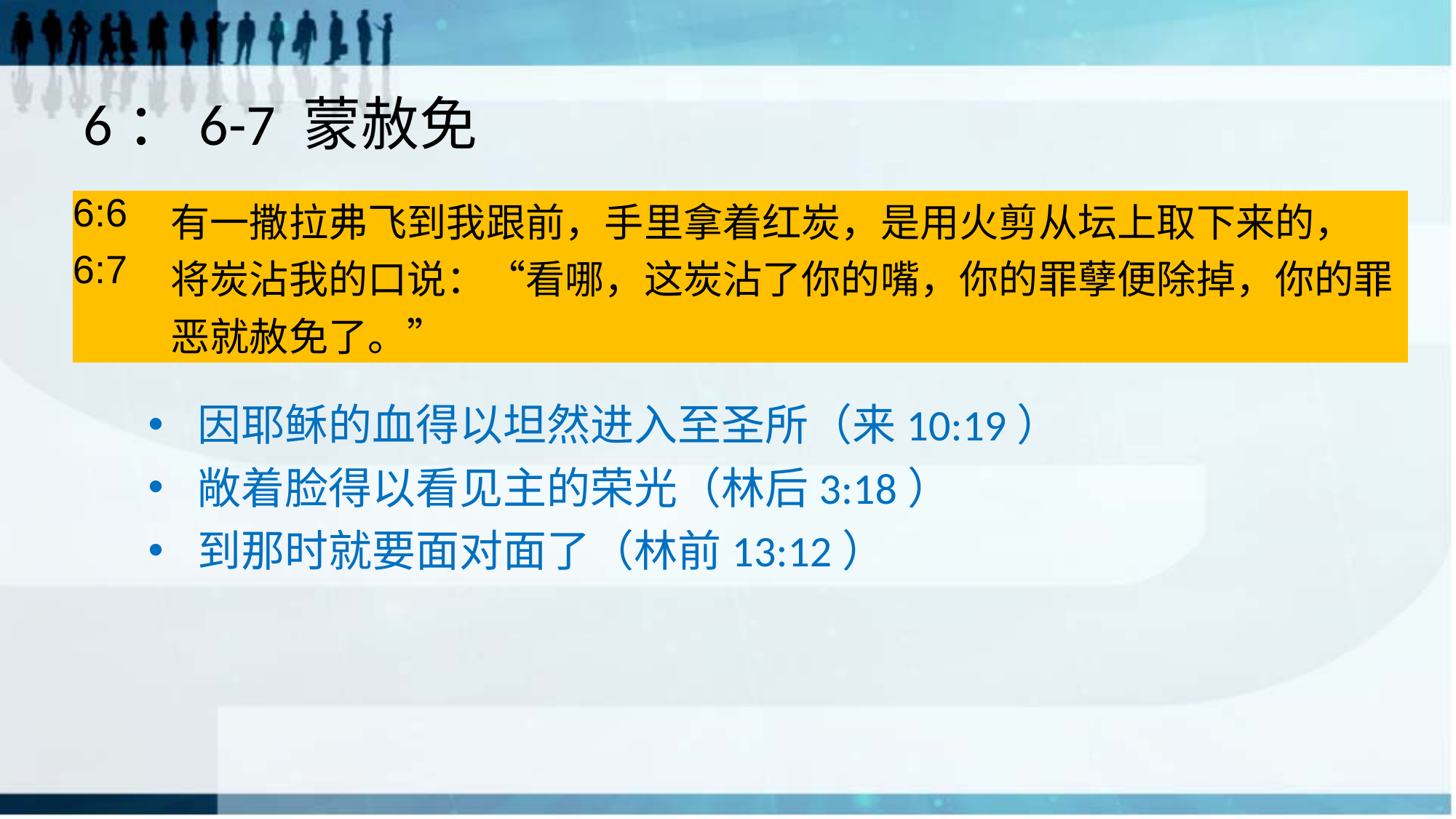

# 6：6-7 蒙赦免
| 6:6 | 有一撒拉弗飞到我跟前，手里拿着红炭，是用火剪从坛上取下来的， |
| --- | --- |
| 6:7 | 将炭沾我的口说：“看哪，这炭沾了你的嘴，你的罪孽便除掉，你的罪恶就赦免了。” |
因耶稣的血得以坦然进入至圣所（来10:19）
敞着脸得以看见主的荣光（林后3:18）
到那时就要面对面了（林前13:12）